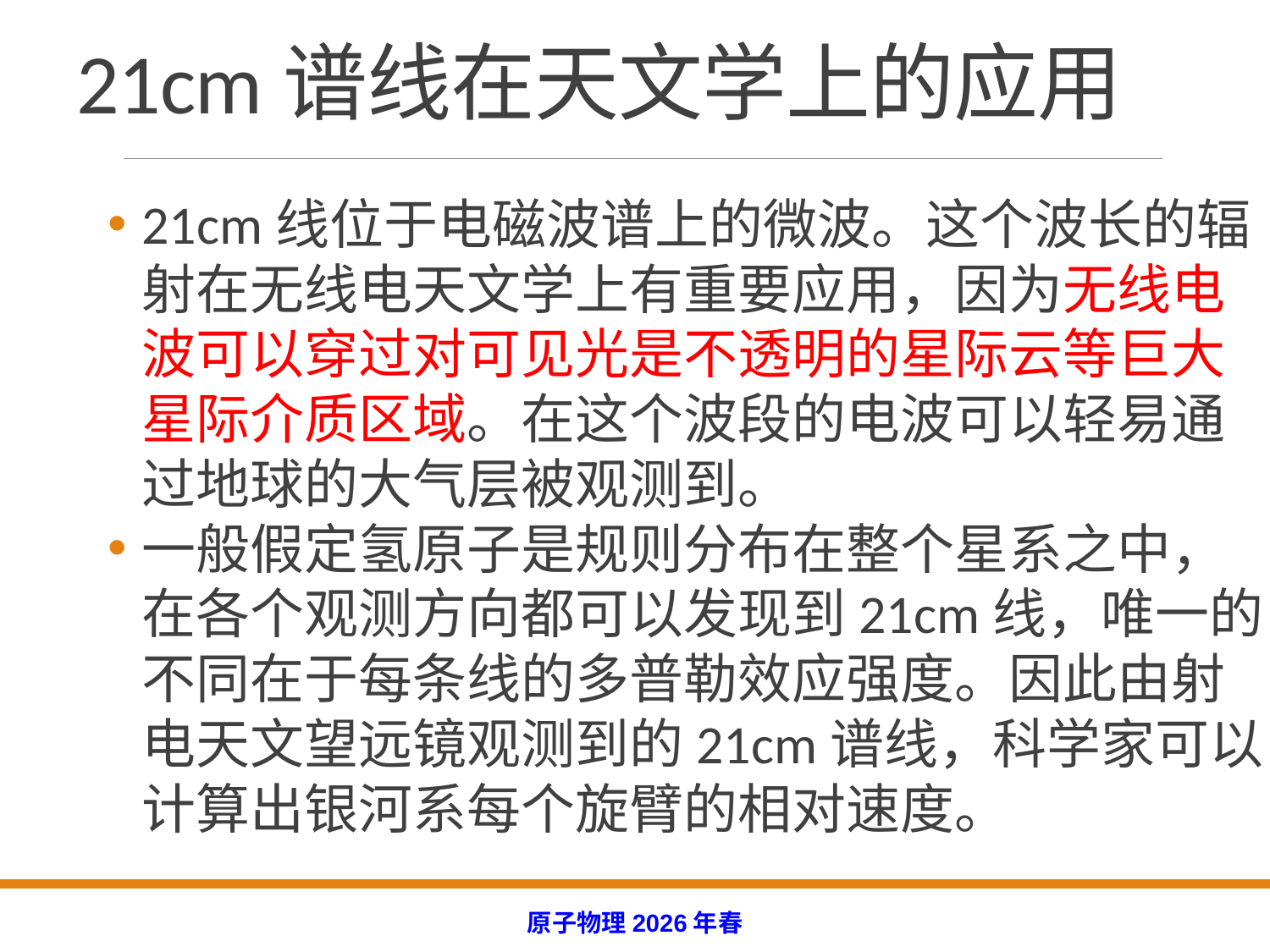

# 21cm谱线在天文学上的应用
21cm线位于电磁波谱上的微波。这个波长的辐射在无线电天文学上有重要应用，因为无线电波可以穿过对可见光是不透明的星际云等巨大星际介质区域。在这个波段的电波可以轻易通过地球的大气层被观测到。
一般假定氢原子是规则分布在整个星系之中，在各个观测方向都可以发现到21cm线，唯一的不同在于每条线的多普勒效应强度。因此由射电天文望远镜观测到的21cm谱线，科学家可以计算出银河系每个旋臂的相对速度。
原子物理2026年春
53